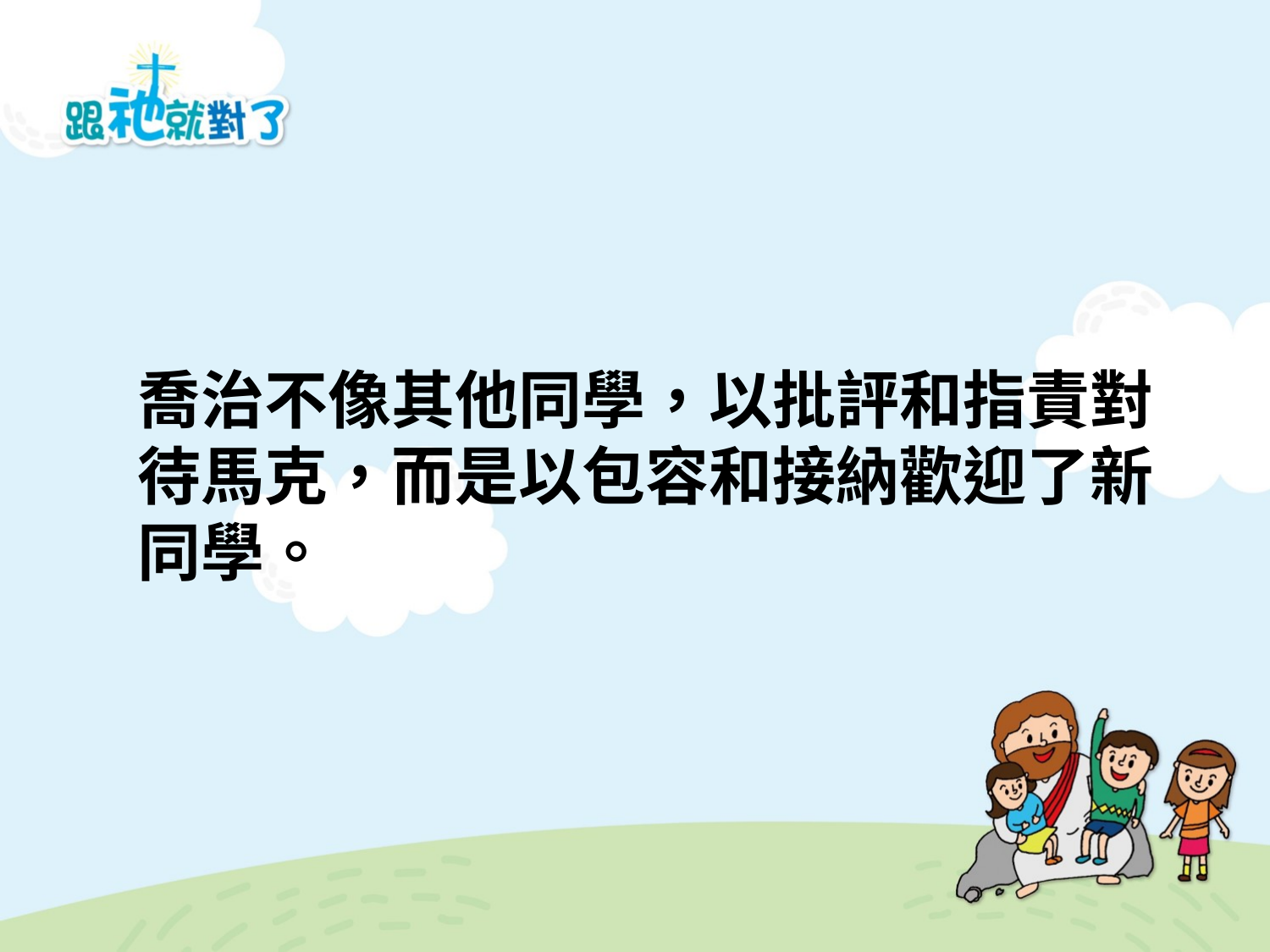

喬治不像其他同學，以批評和指責對待馬克，而是以包容和接納歡迎了新同學。